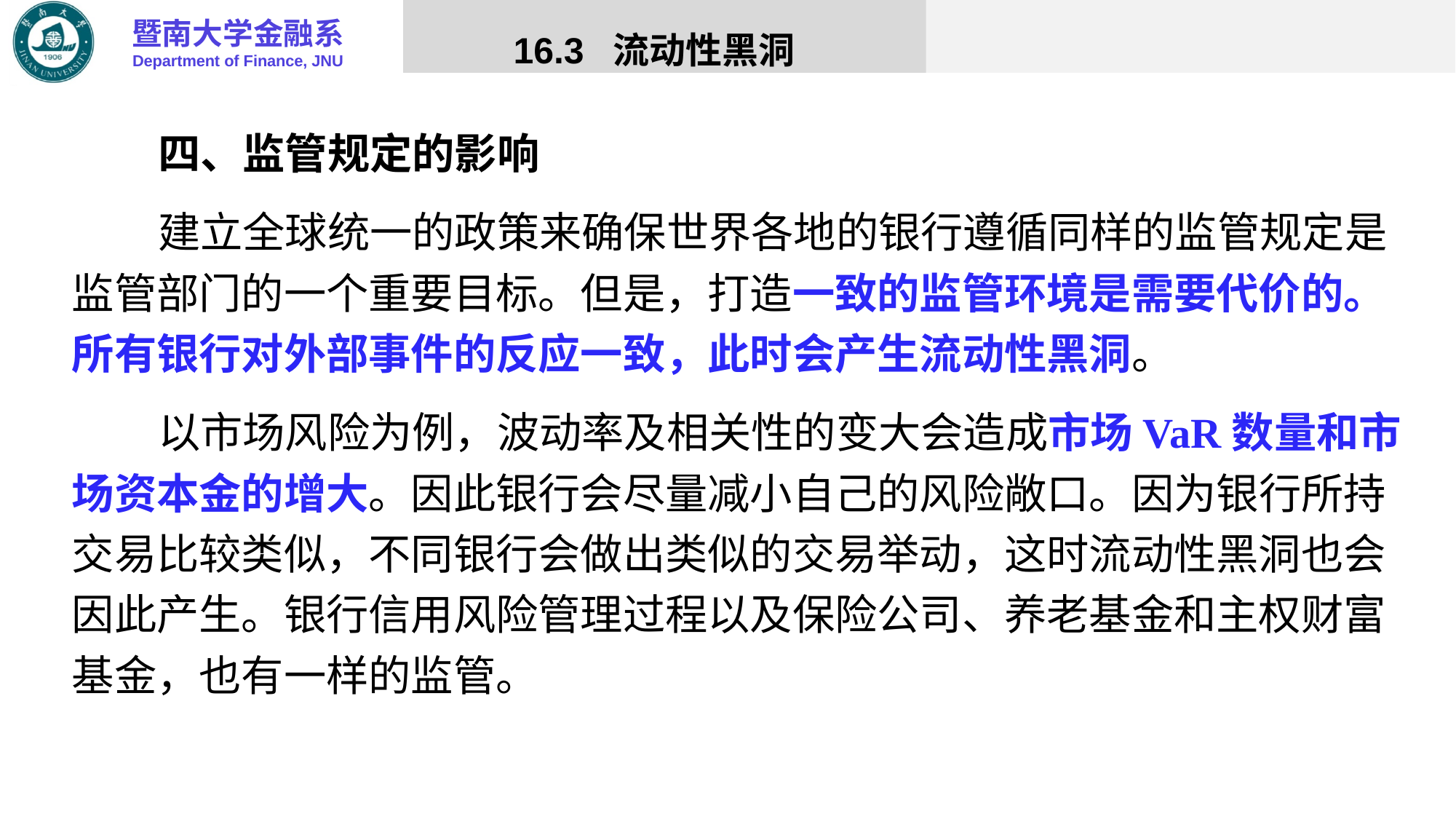

16.3  流动性黑洞
四、监管规定的影响
建立全球统一的政策来确保世界各地的银行遵循同样的监管规定是监管部门的一个重要目标。但是，打造一致的监管环境是需要代价的。所有银行对外部事件的反应一致，此时会产生流动性黑洞。
以市场风险为例，波动率及相关性的变大会造成市场VaR数量和市场资本金的增大。因此银行会尽量减小自己的风险敞口。因为银行所持交易比较类似，不同银行会做出类似的交易举动，这时流动性黑洞也会因此产生。银行信用风险管理过程以及保险公司、养老基金和主权财富基金，也有一样的监管。